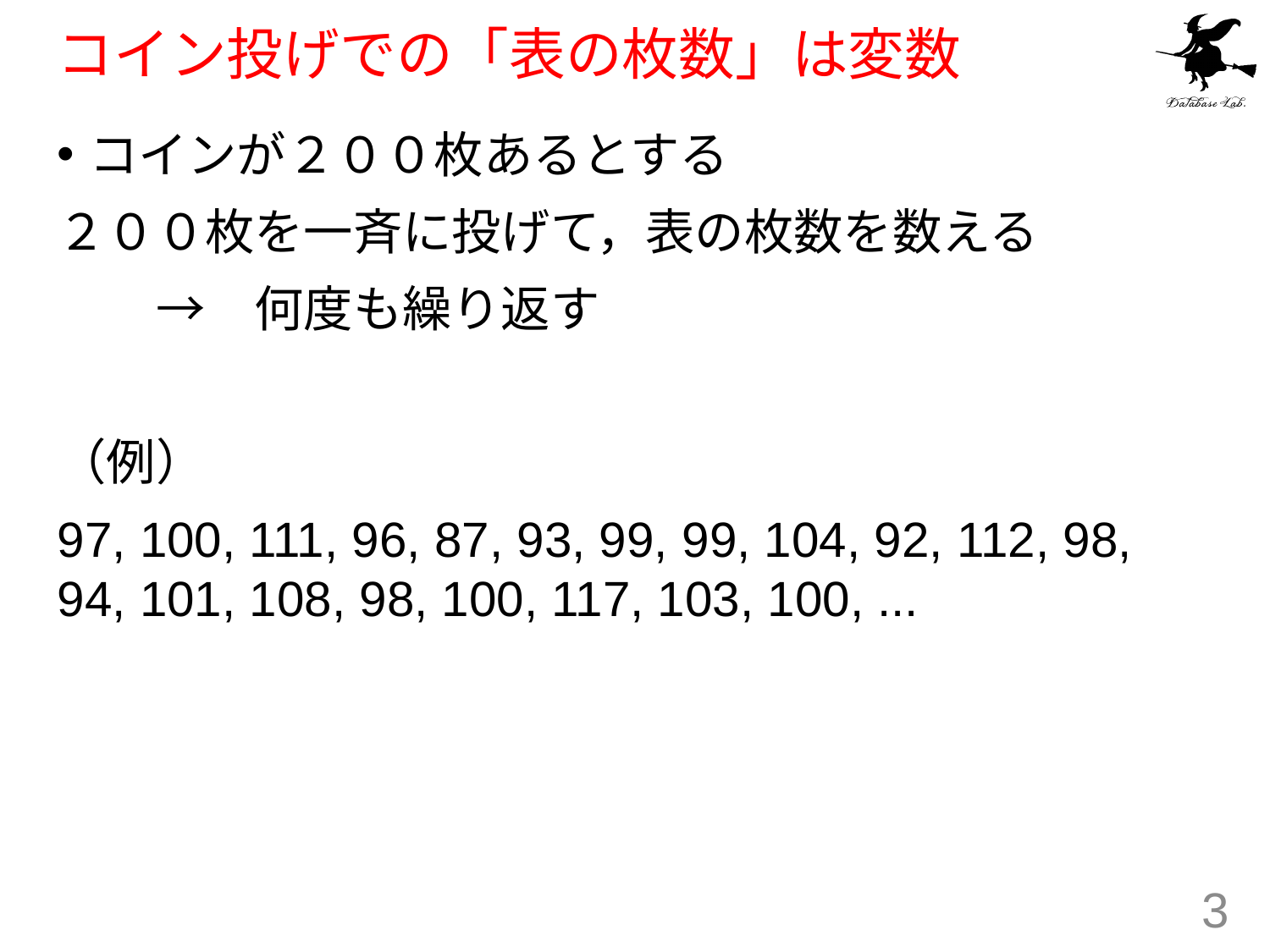

# コイン投げでの「表の枚数」は変数
コインが２００枚あるとする
２００枚を一斉に投げて，表の枚数を数える
　　→　何度も繰り返す

（例）
97, 100, 111, 96, 87, 93, 99, 99, 104, 92, 112, 98, 94, 101, 108, 98, 100, 117, 103, 100, ...

3